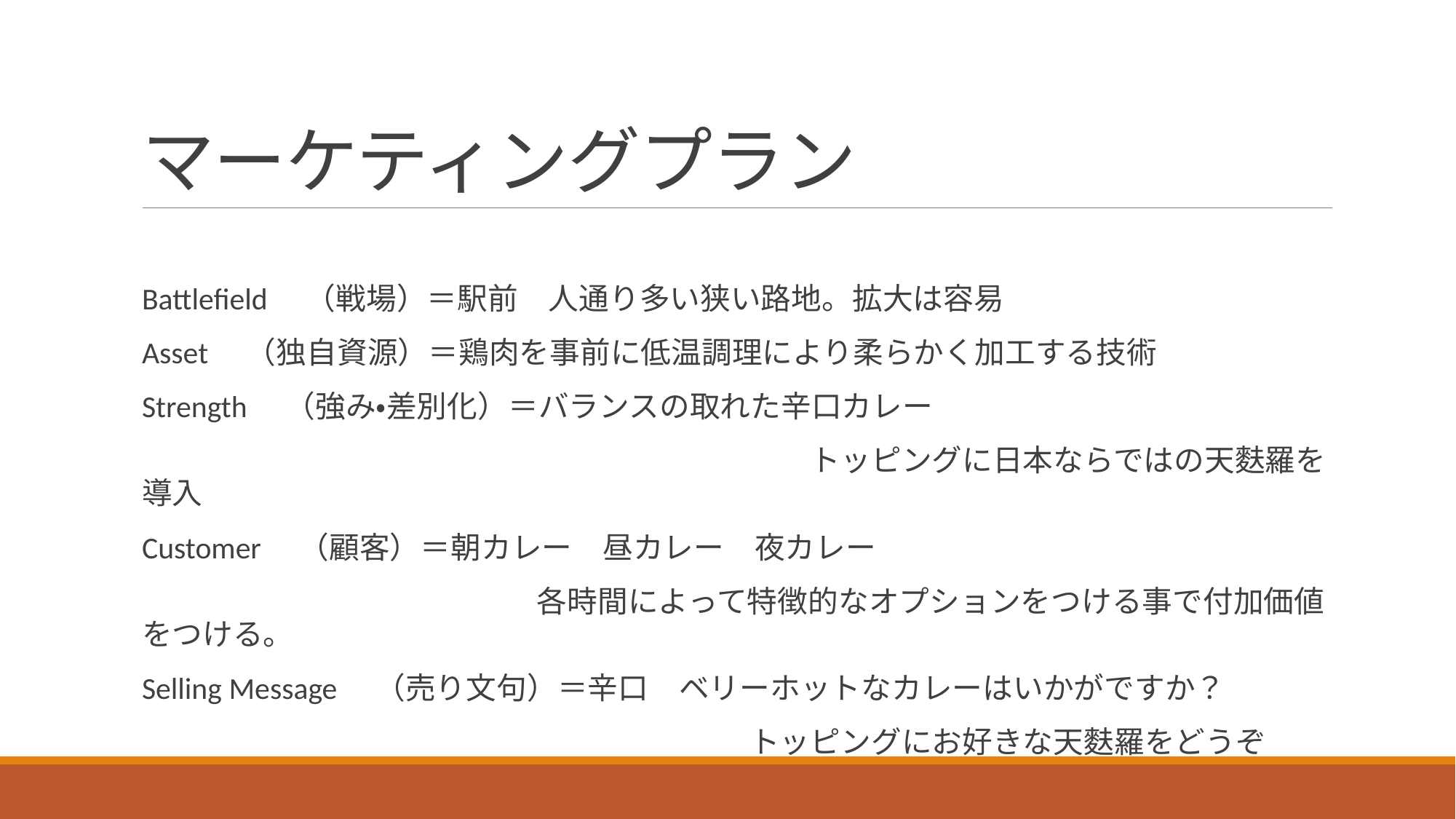

# マーケティングプラン

Battlefield　（戦場）＝駅前　人通り多い狭い路地。拡大は容易
Asset　（独自資源）＝鶏肉を事前に低温調理により柔らかく加工する技術
Strength　（強み・差別化）＝バランスの取れた辛口カレー
　　　　　　　　　　　　　　　　　　　　　　トッピングに日本ならではの天麩羅を導入
Customer　（顧客）＝朝カレー　昼カレー　夜カレー
　　　　　　　　　　　　　各時間によって特徴的なオプションをつける事で付加価値をつける。
Selling Message　（売り文句）＝辛口　ベリーホットなカレーはいかがですか？
　　　　　　　　　　　　　　　　　　　　トッピングにお好きな天麩羅をどうぞ